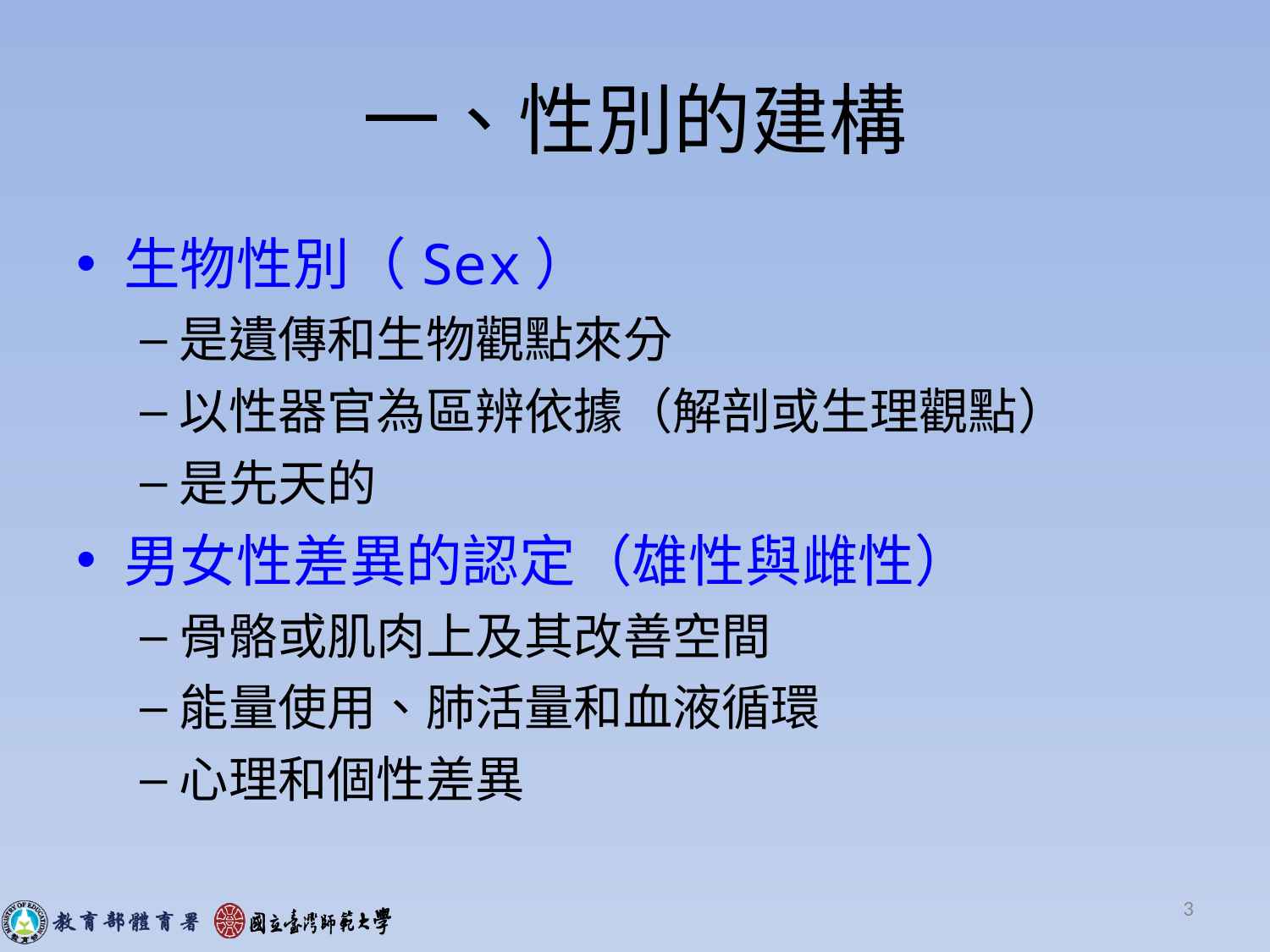

# 一、性別的建構
生物性別（Sex）
是遺傳和生物觀點來分
以性器官為區辨依據（解剖或生理觀點）
是先天的
男女性差異的認定（雄性與雌性）
骨骼或肌肉上及其改善空間
能量使用、肺活量和血液循環
心理和個性差異

3